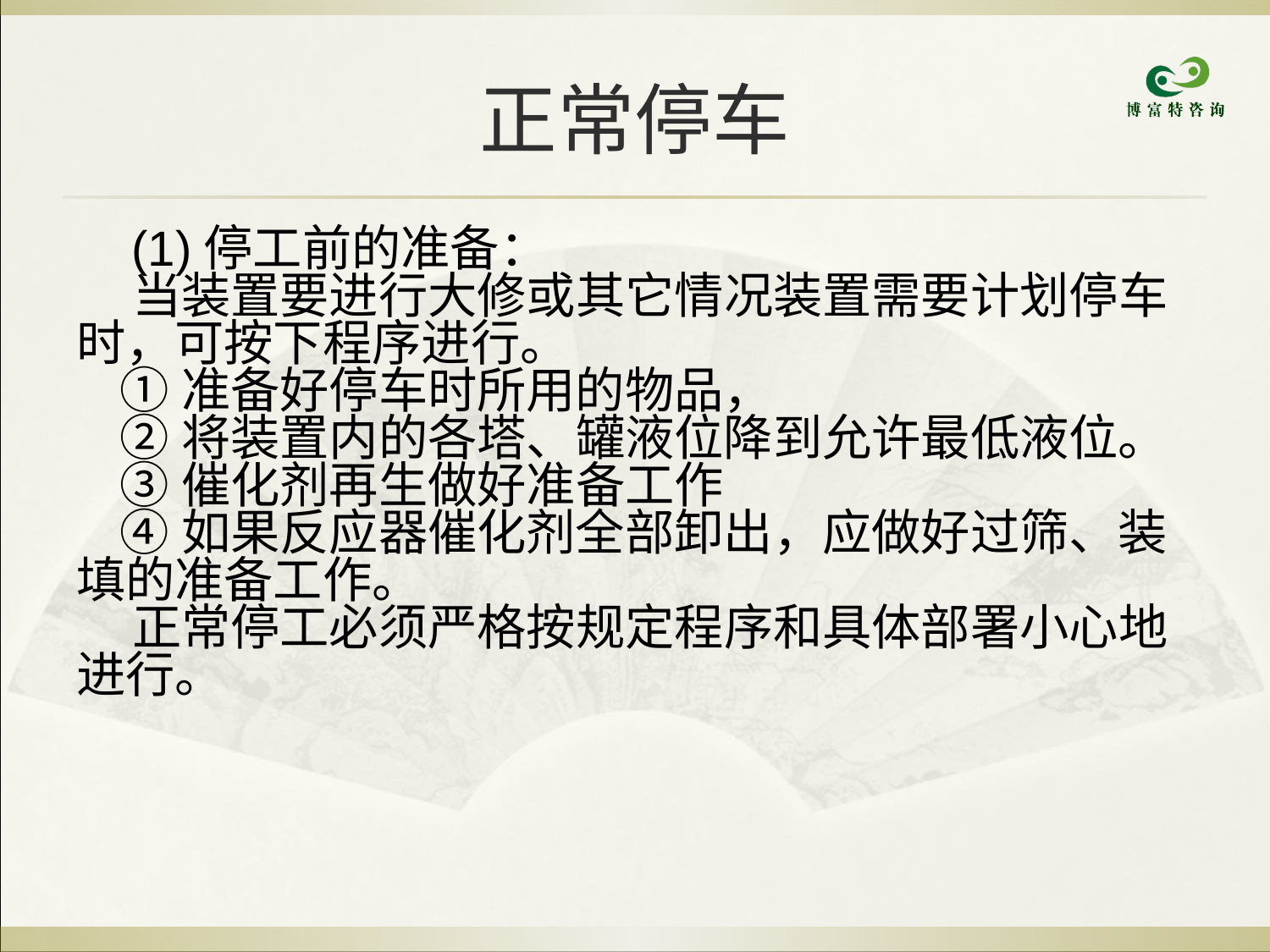

正常停车
    (1)停工前的准备：
    当装置要进行大修或其它情况装置需要计划停车时，可按下程序进行。
    ①准备好停车时所用的物品，
    ②将装置内的各塔、罐液位降到允许最低液位。
    ③催化剂再生做好准备工作
    ④如果反应器催化剂全部卸出，应做好过筛、装填的准备工作。
    正常停工必须严格按规定程序和具体部署小心地进行。